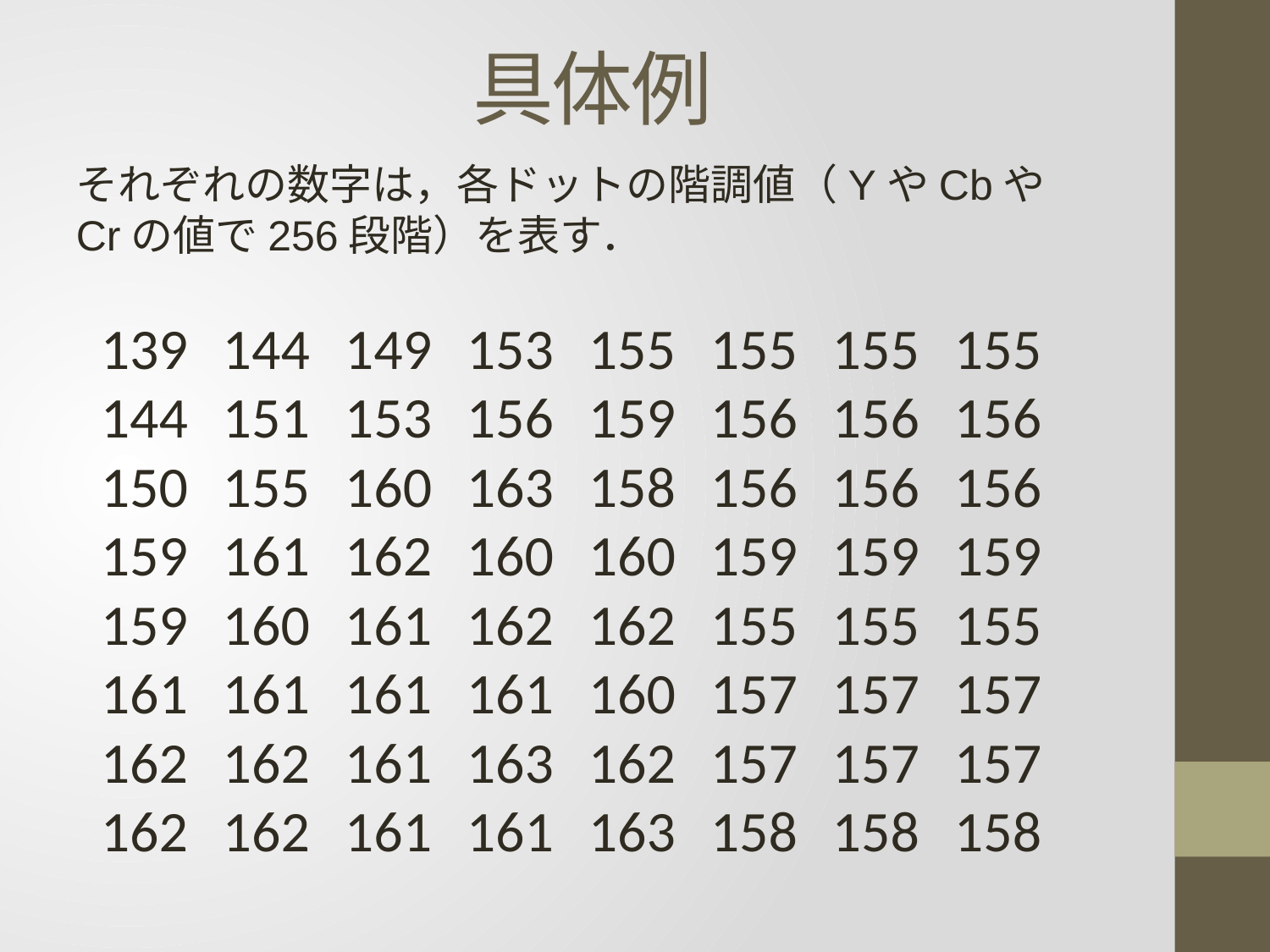

# 具体例
それぞれの数字は，各ドットの階調値（YやCbやCrの値で256段階）を表す．
139	144	149	153	155	155	155	155
144	151	153	156	159	156	156	156
150	155	160	163	158	156	156	156
159	161	162	160	160	159	159	159
159	160	161	162	162	155	155	155
161	161	161	161	160	157	157	157
162	162	161	163	162	157	157	157
162	162	161	161	163	158	158	158